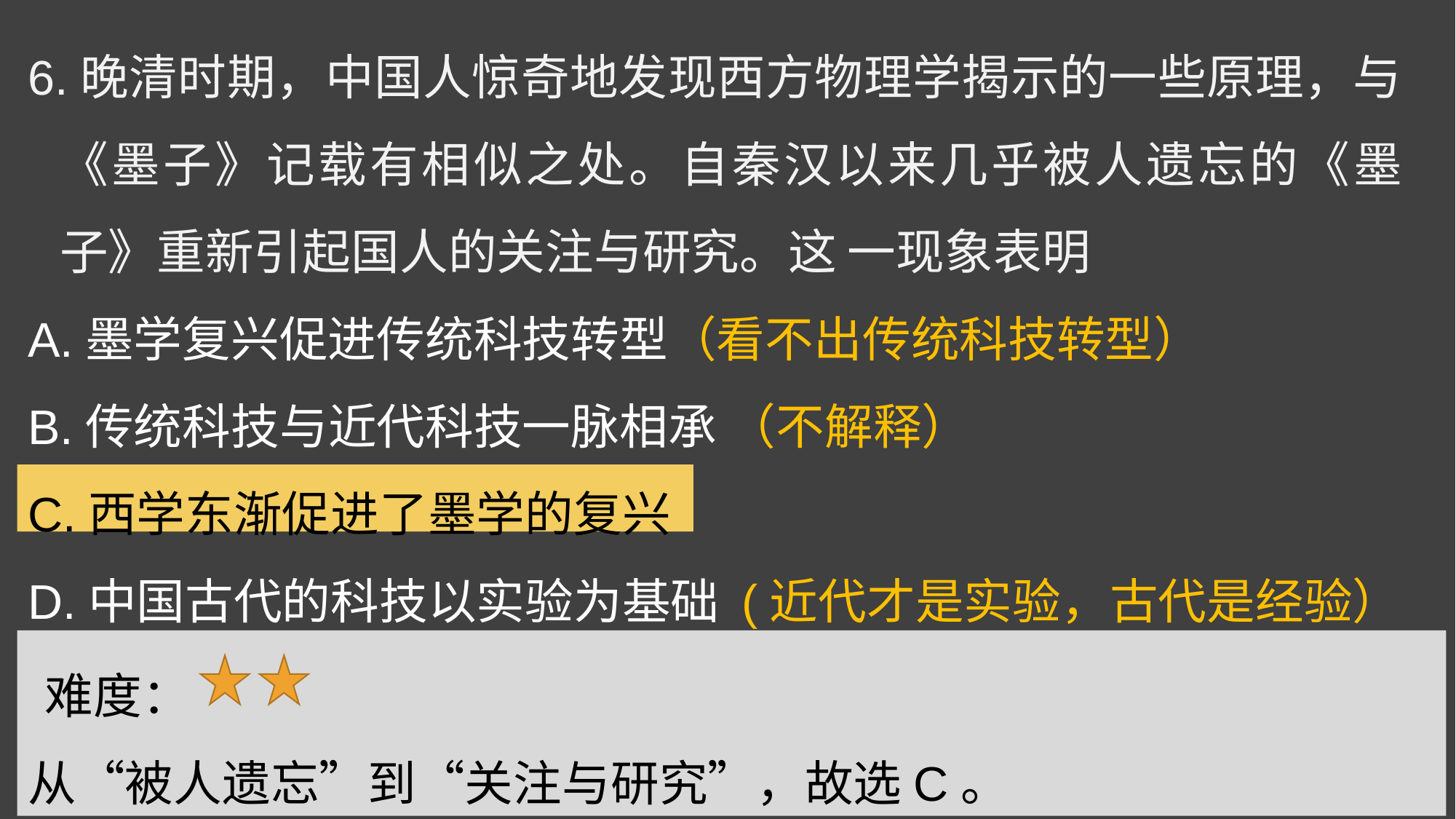

6.晚清时期，中国人惊奇地发现西方物理学揭示的一些原理，与《墨子》记载有相似之处。自秦汉以来几乎被人遗忘的《墨子》重新引起国人的关注与研究。这 一现象表明
A.墨学复兴促进传统科技转型（看不出传统科技转型）
B.传统科技与近代科技一脉相承 （不解释）
C.西学东渐促进了墨学的复兴
D.中国古代的科技以实验为基础 (近代才是实验，古代是经验）

 难度：
从“被人遗忘”到“关注与研究”，故选C。